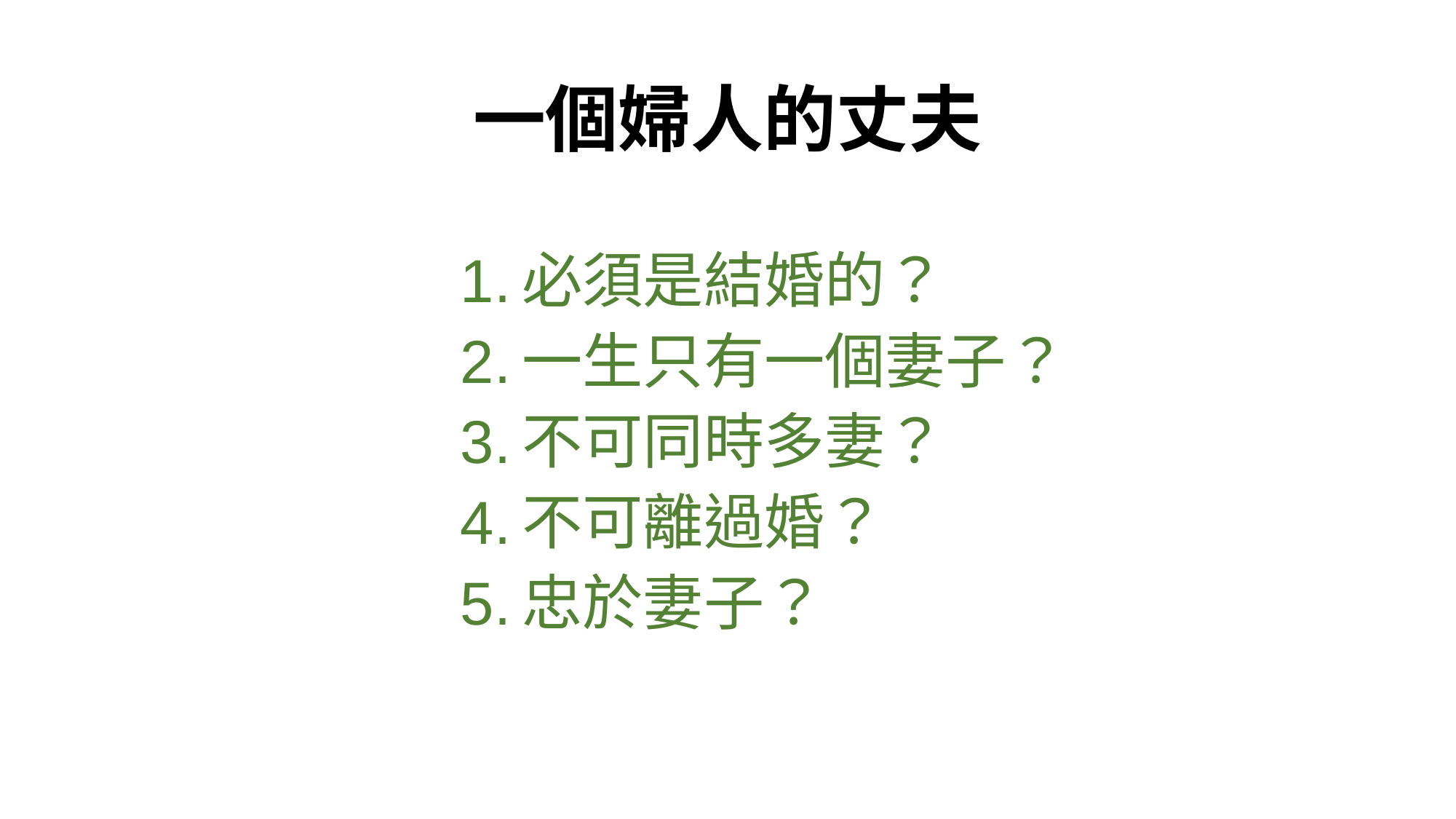

# 一個婦人的丈夫
必須是結婚的？
一生只有一個妻子？
不可同時多妻？
不可離過婚？
忠於妻子？